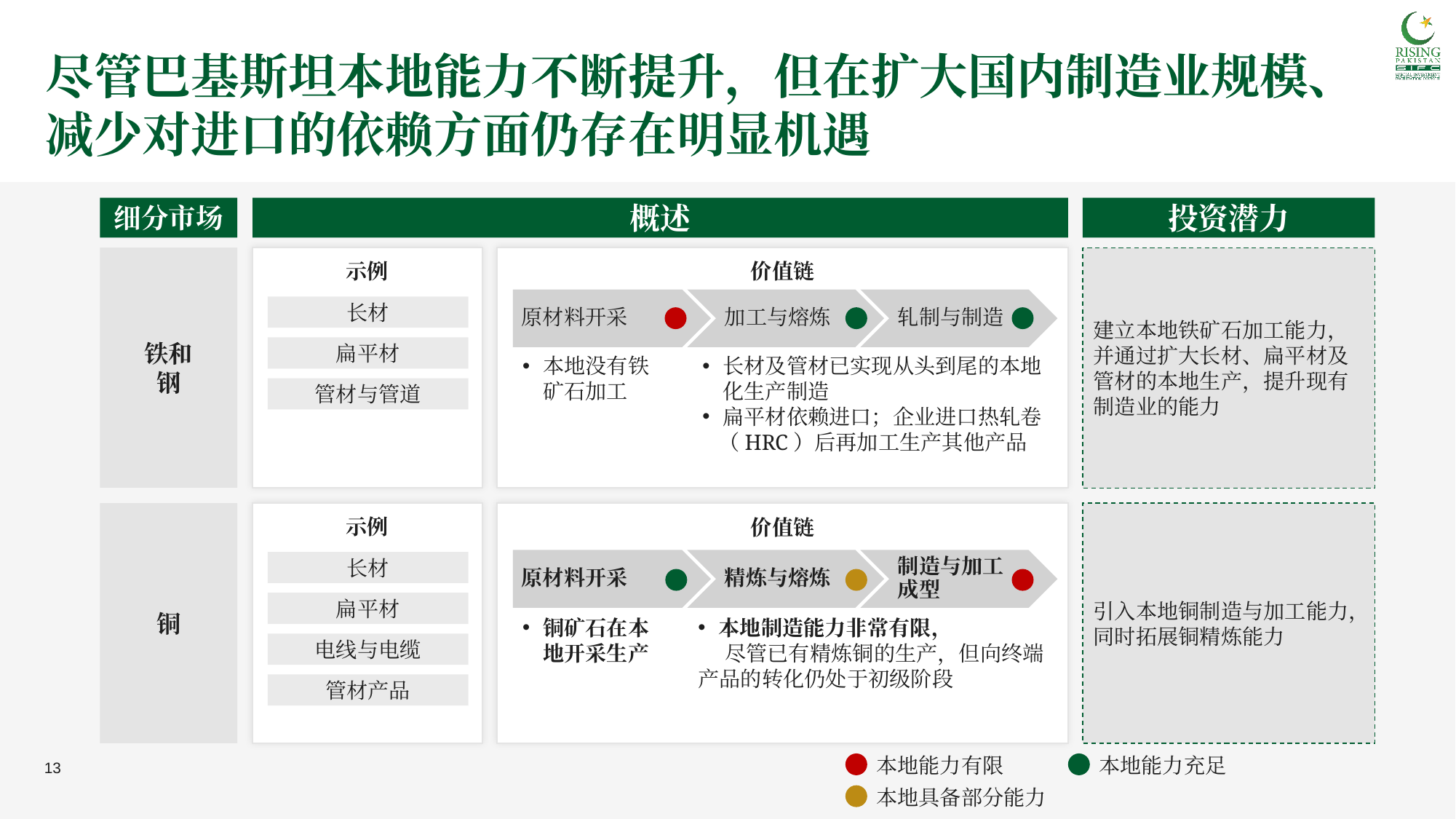

# 尽管巴基斯坦本地能力不断提升，但在扩大国内制造业规模、减少对进口的依赖方面仍存在明显机遇
细分市场
概述
投资潜力
铁和
钢
示例
价值链
建立本地铁矿石加工能力，并通过扩大长材、扁平材及管材的本地生产，提升现有制造业的能力
原材料开采
加工与熔炼
轧制与制造
长材
扁平材
管材与管道

本地没有铁矿石加工
长材及管材已实现从头到尾的本地化生产制造
扁平材依赖进口；企业进口热轧卷
  （HRC）后再加工生产其他产品
示例
价值链
铜
引入本地铜制造与加工能力，同时拓展铜精炼能力
原材料开采
精炼与熔炼
制造与加工成型
长材

扁平材
铜矿石在本地开采生产
本地制造能力非常有限，
    尽管已有精炼铜的生产，但向终端产品的转化仍处于初级阶段
电线与电缆
管材产品
本地能力有限
本地能力充足

本地具备部分能力